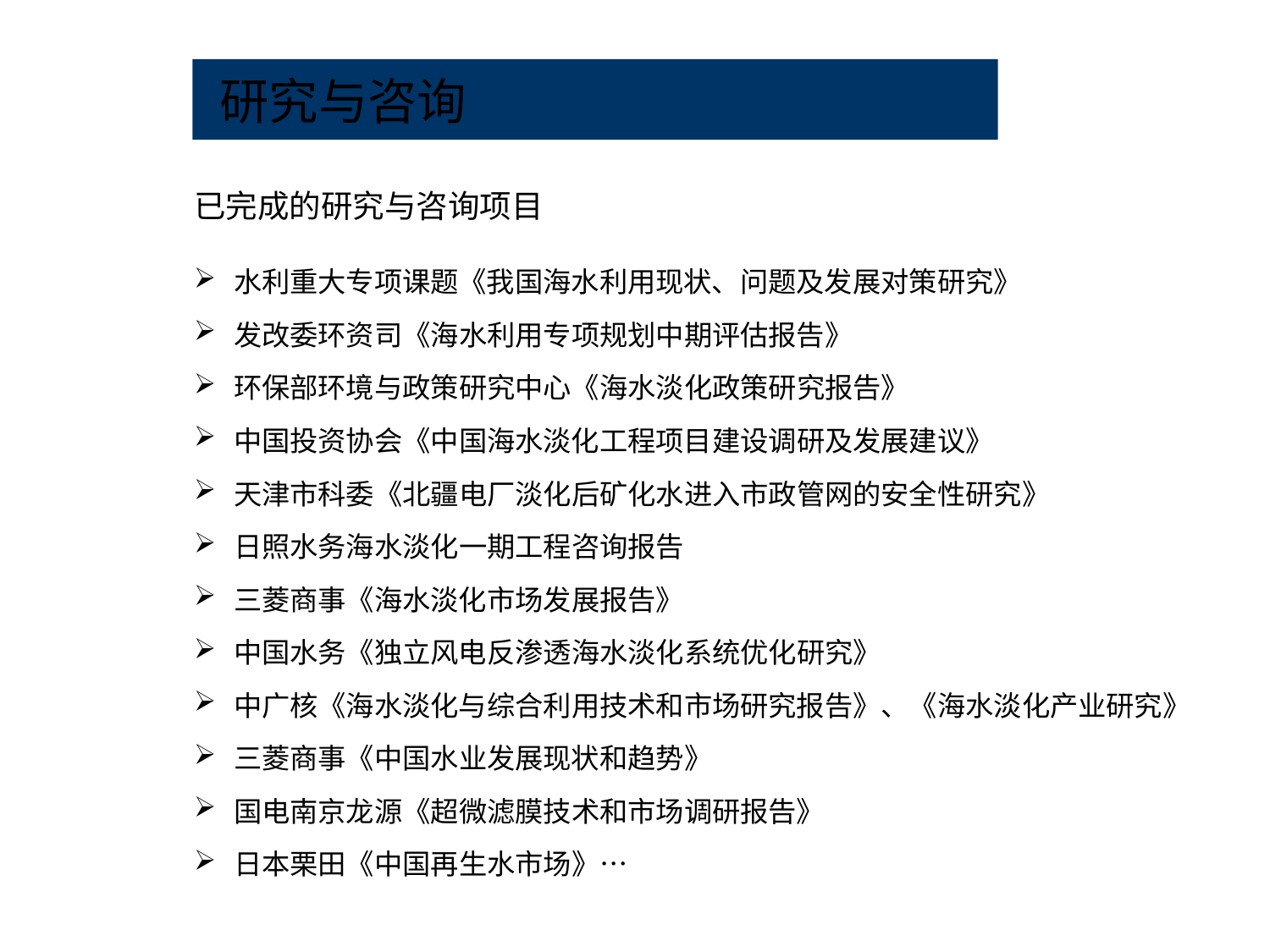

研究与咨询
已完成的研究与咨询项目
水利重大专项课题《我国海水利用现状、问题及发展对策研究》
发改委环资司《海水利用专项规划中期评估报告》
环保部环境与政策研究中心《海水淡化政策研究报告》
中国投资协会《中国海水淡化工程项目建设调研及发展建议》
天津市科委《北疆电厂淡化后矿化水进入市政管网的安全性研究》
日照水务海水淡化一期工程咨询报告
三菱商事《海水淡化市场发展报告》
中国水务《独立风电反渗透海水淡化系统优化研究》
中广核《海水淡化与综合利用技术和市场研究报告》、《海水淡化产业研究》
三菱商事《中国水业发展现状和趋势》
国电南京龙源《超微滤膜技术和市场调研报告》
日本栗田《中国再生水市场》…